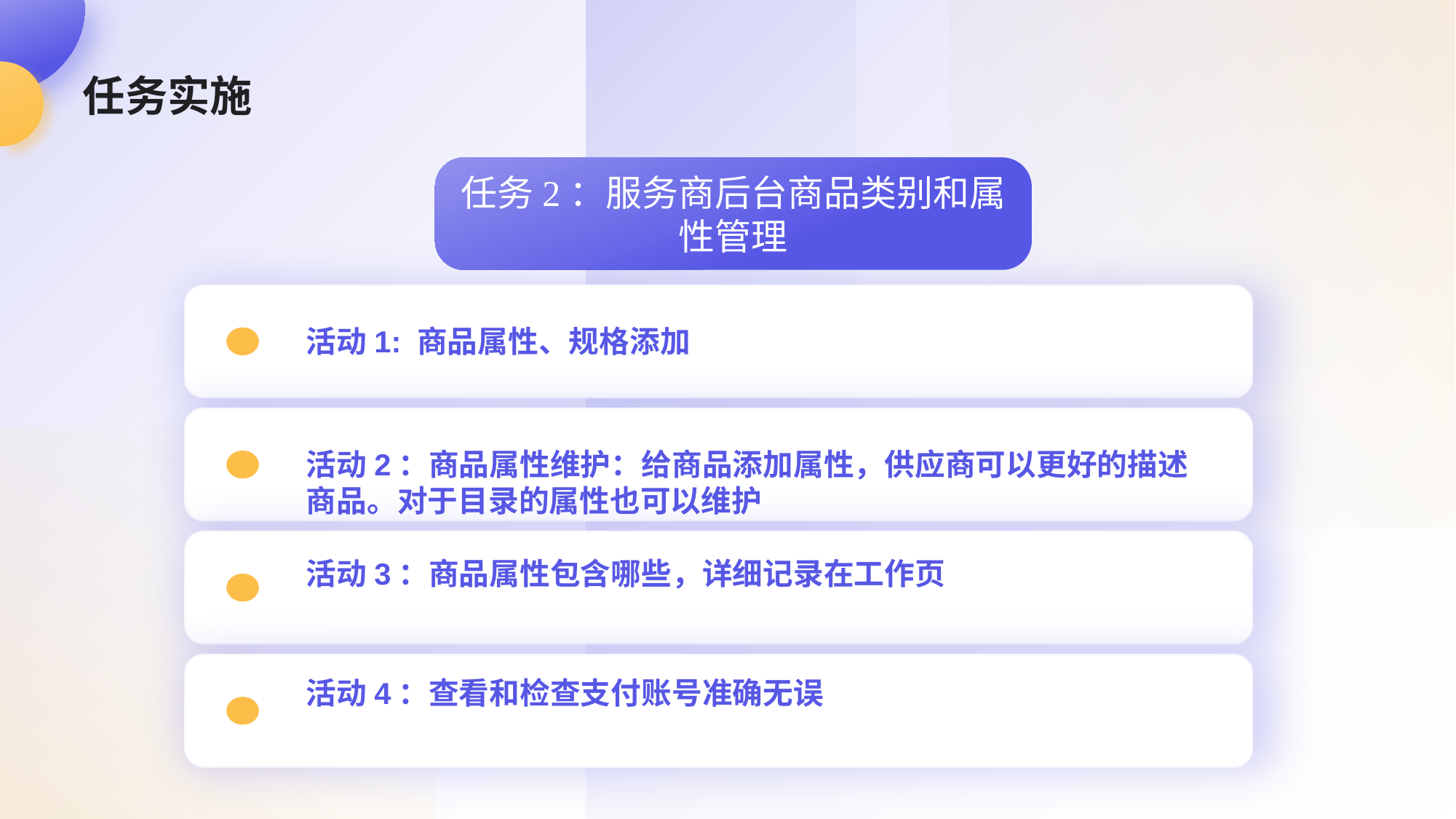

# 任务实施
任务2：服务商后台商品类别和属性管理

活动1: 商品属性、规格添加

活动2：商品属性维护：给商品添加属性，供应商可以更好的描述商品。对于目录的属性也可以维护

活动3：商品属性包含哪些，详细记录在工作页

活动4：查看和检查支付账号准确无误

6